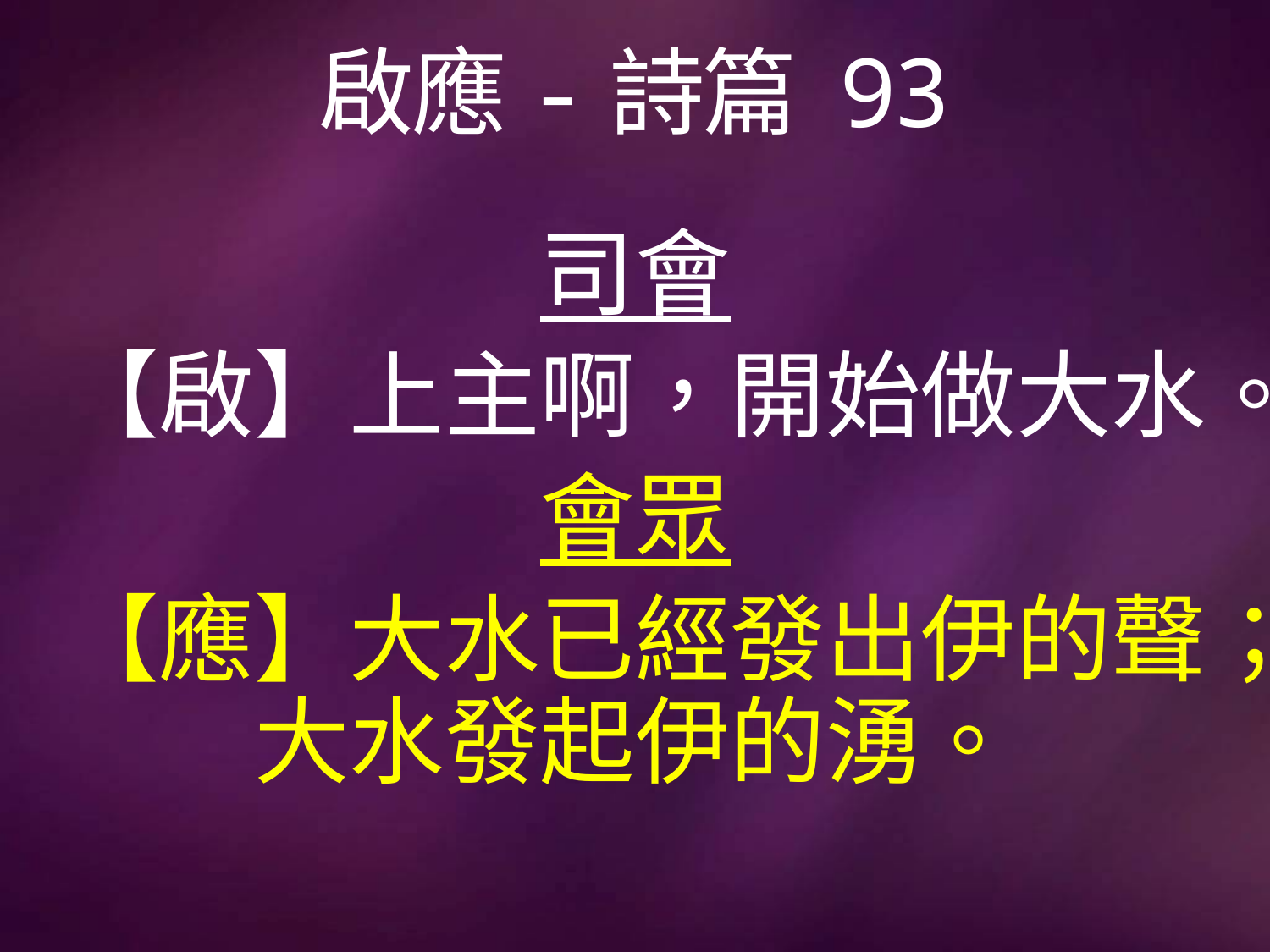

# 啟應-詩篇 93
司會
【啟】上主啊，開始做大水。
會眾
【應】大水已經發出伊的聲；大水發起伊的湧。